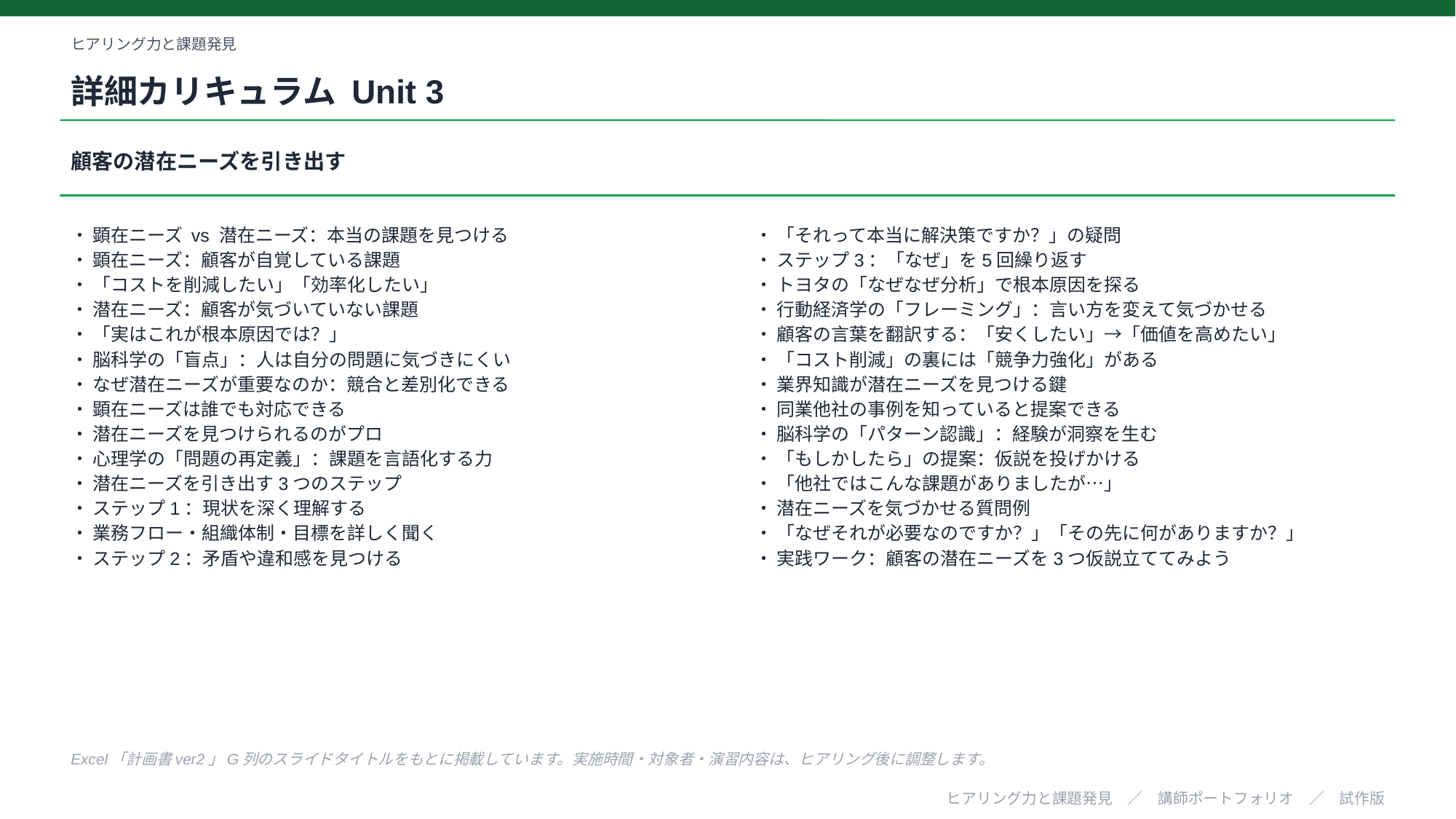

ヒアリング力と課題発見
詳細カリキュラム Unit 3

顧客の潜在ニーズを引き出す

・ 顕在ニーズ vs 潜在ニーズ：本当の課題を見つける
・ 顕在ニーズ：顧客が自覚している課題
・ 「コストを削減したい」「効率化したい」
・ 潜在ニーズ：顧客が気づいていない課題
・ 「実はこれが根本原因では？」
・ 脳科学の「盲点」：人は自分の問題に気づきにくい
・ なぜ潜在ニーズが重要なのか：競合と差別化できる
・ 顕在ニーズは誰でも対応できる
・ 潜在ニーズを見つけられるのがプロ
・ 心理学の「問題の再定義」：課題を言語化する力
・ 潜在ニーズを引き出す3つのステップ
・ ステップ1：現状を深く理解する
・ 業務フロー・組織体制・目標を詳しく聞く
・ ステップ2：矛盾や違和感を見つける
・ 「それって本当に解決策ですか？」の疑問
・ ステップ3：「なぜ」を5回繰り返す
・ トヨタの「なぜなぜ分析」で根本原因を探る
・ 行動経済学の「フレーミング」：言い方を変えて気づかせる
・ 顧客の言葉を翻訳する：「安くしたい」→「価値を高めたい」
・ 「コスト削減」の裏には「競争力強化」がある
・ 業界知識が潜在ニーズを見つける鍵
・ 同業他社の事例を知っていると提案できる
・ 脳科学の「パターン認識」：経験が洞察を生む
・ 「もしかしたら」の提案：仮説を投げかける
・ 「他社ではこんな課題がありましたが…」
・ 潜在ニーズを気づかせる質問例
・ 「なぜそれが必要なのですか？」「その先に何がありますか？」
・ 実践ワーク：顧客の潜在ニーズを3つ仮説立ててみよう
Excel「計画書ver2」G列のスライドタイトルをもとに掲載しています。実施時間・対象者・演習内容は、ヒアリング後に調整します。
ヒアリング力と課題発見　／　講師ポートフォリオ　／　試作版